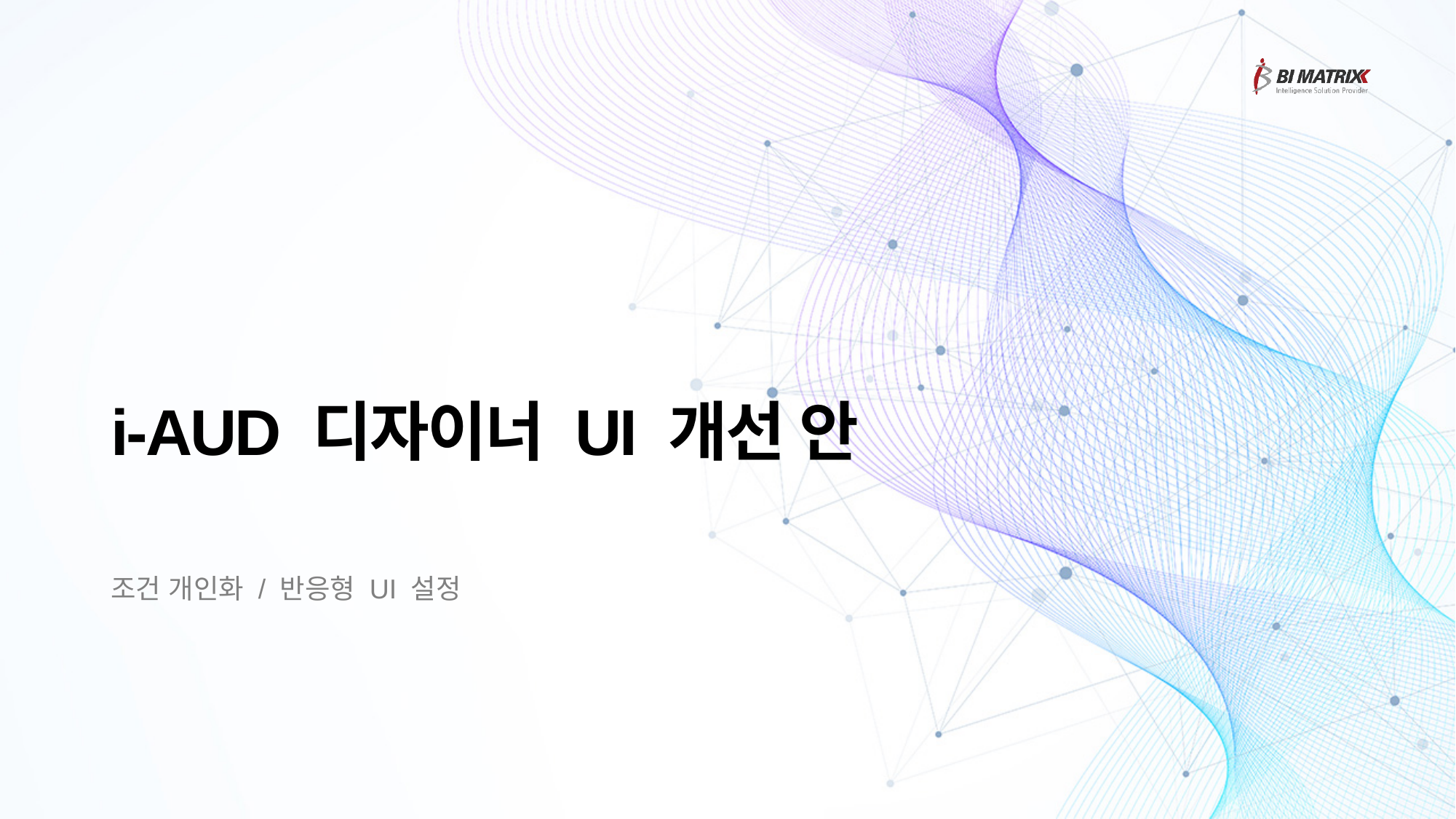

# i-AUD 디자이너 UI 개선 안
조건 개인화 / 반응형 UI 설정